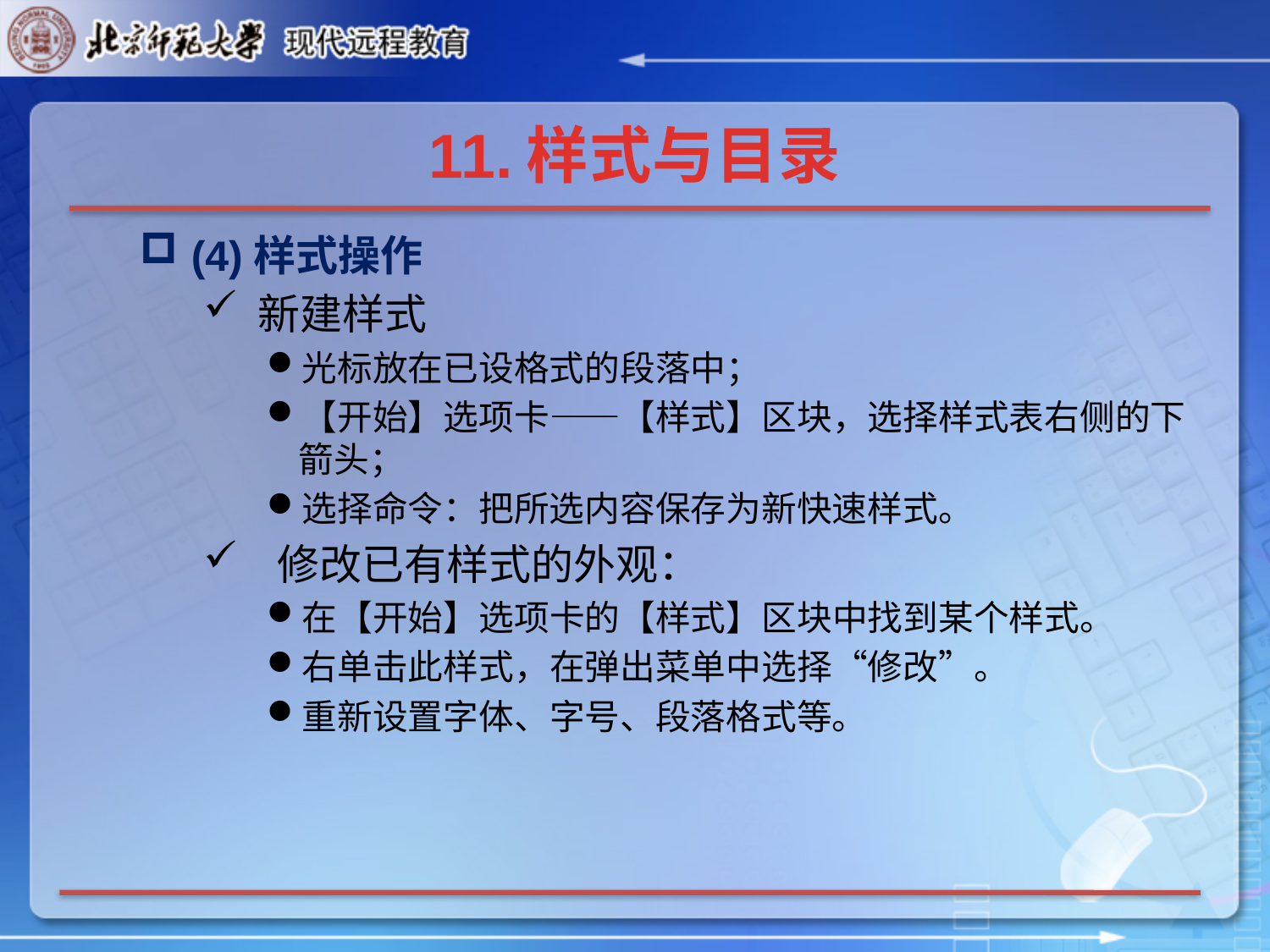

# 11.样式与目录
 (4)样式操作
 新建样式
光标放在已设格式的段落中；
【开始】选项卡——【样式】区块，选择样式表右侧的下箭头；
选择命令：把所选内容保存为新快速样式。
   修改已有样式的外观：
在【开始】选项卡的【样式】区块中找到某个样式。
右单击此样式，在弹出菜单中选择“修改”。
重新设置字体、字号、段落格式等。